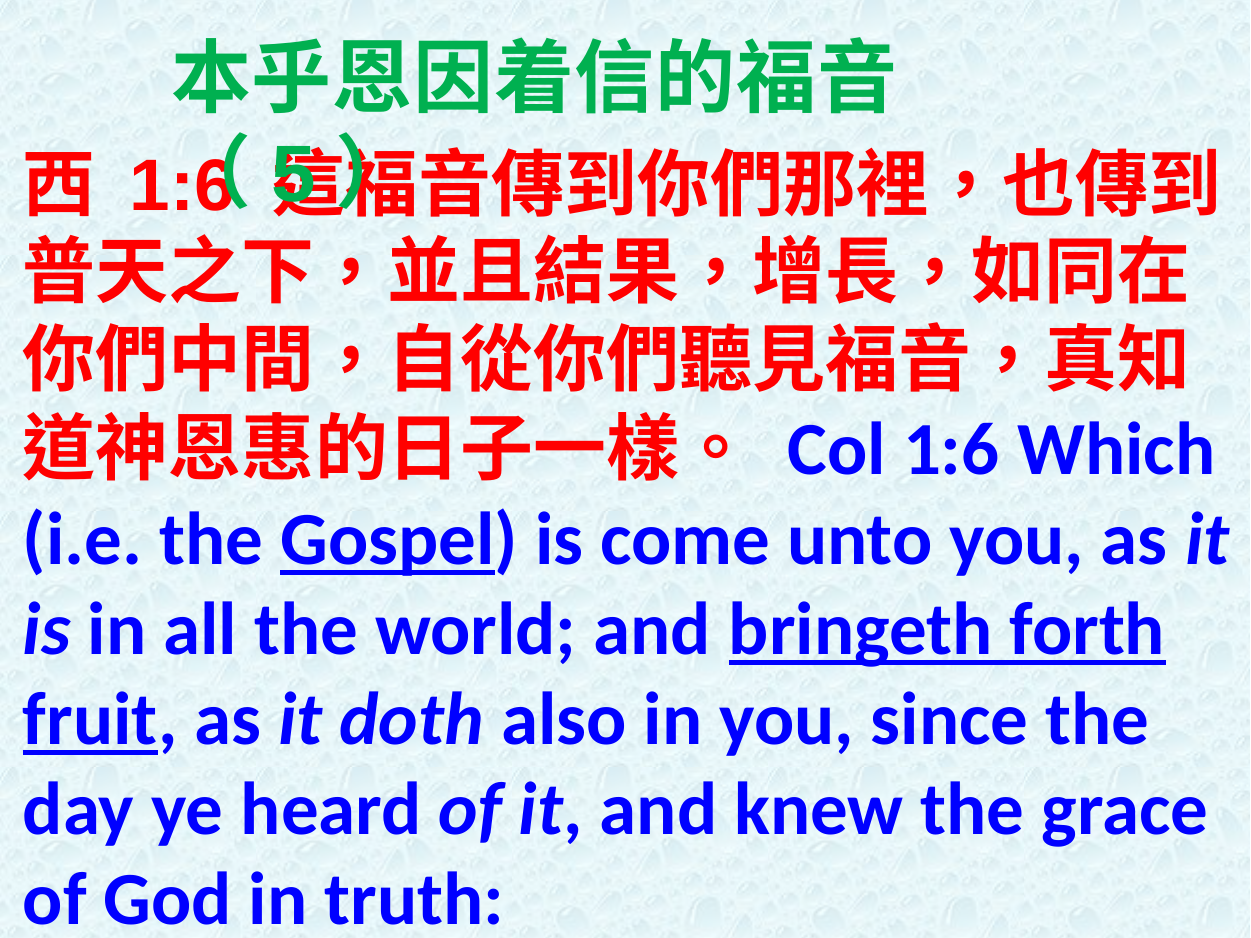

本乎恩因着信的福音（5）
西 1:6 這福音傳到你們那裡，也傳到普天之下，並且結果，增長，如同在你們中間，自從你們聽見福音，真知道神恩惠的日子一樣。 Col 1:6 Which (i.e. the Gospel) is come unto you, as it is in all the world; and bringeth forth fruit, as it doth also in you, since the day ye heard of it, and knew the grace of God in truth: